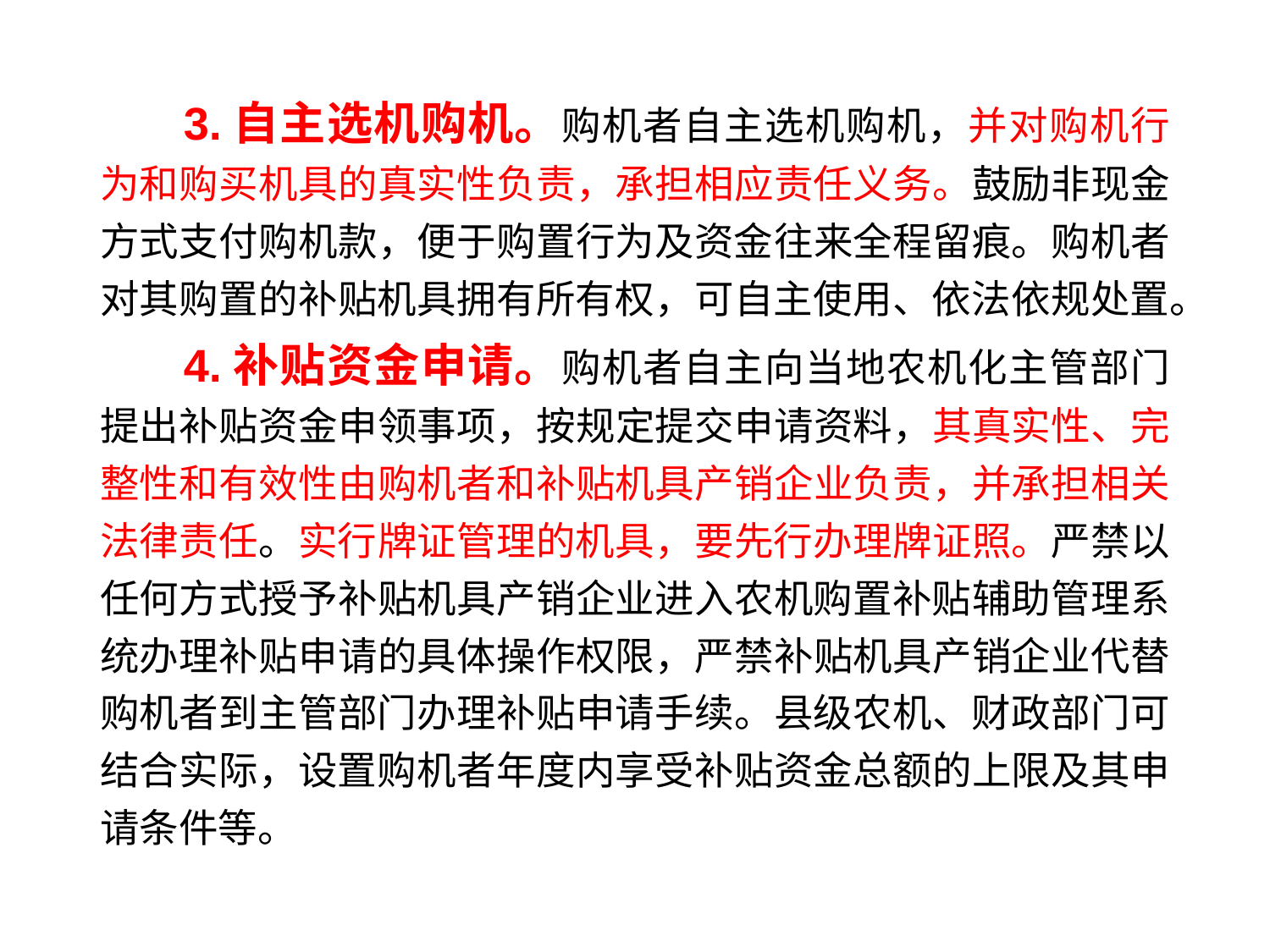

3.自主选机购机。购机者自主选机购机，并对购机行为和购买机具的真实性负责，承担相应责任义务。鼓励非现金方式支付购机款，便于购置行为及资金往来全程留痕。购机者对其购置的补贴机具拥有所有权，可自主使用、依法依规处置。
      4.补贴资金申请。购机者自主向当地农机化主管部门提出补贴资金申领事项，按规定提交申请资料，其真实性、完整性和有效性由购机者和补贴机具产销企业负责，并承担相关法律责任。实行牌证管理的机具，要先行办理牌证照。严禁以任何方式授予补贴机具产销企业进入农机购置补贴辅助管理系统办理补贴申请的具体操作权限，严禁补贴机具产销企业代替购机者到主管部门办理补贴申请手续。县级农机、财政部门可结合实际，设置购机者年度内享受补贴资金总额的上限及其申请条件等。